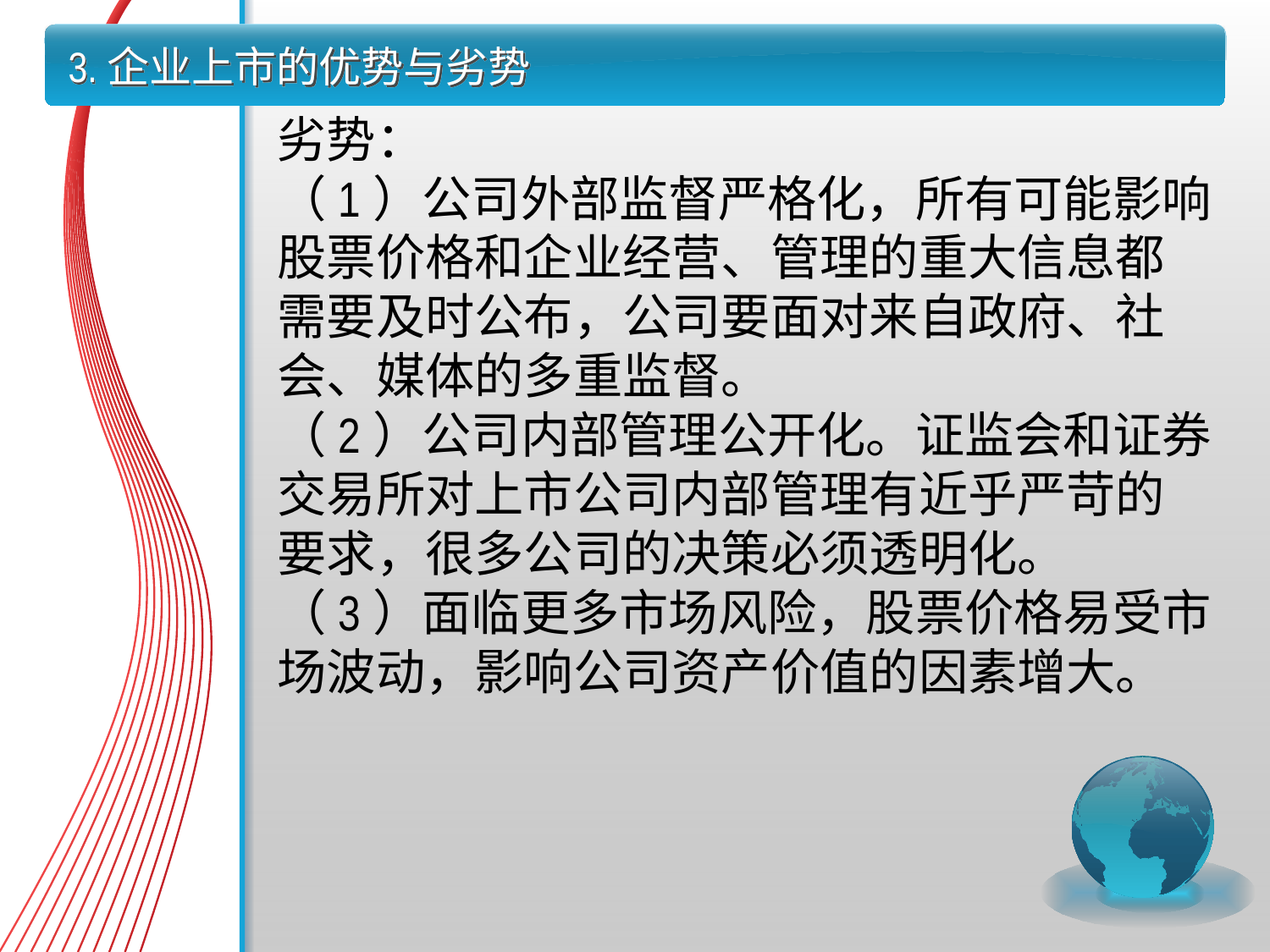

# 3.企业上市的优势与劣势
劣势：
（1）公司外部监督严格化，所有可能影响股票价格和企业经营、管理的重大信息都需要及时公布，公司要面对来自政府、社会、媒体的多重监督。
（2）公司内部管理公开化。证监会和证券交易所对上市公司内部管理有近乎严苛的要求，很多公司的决策必须透明化。
（3）面临更多市场风险，股票价格易受市场波动，影响公司资产价值的因素增大。